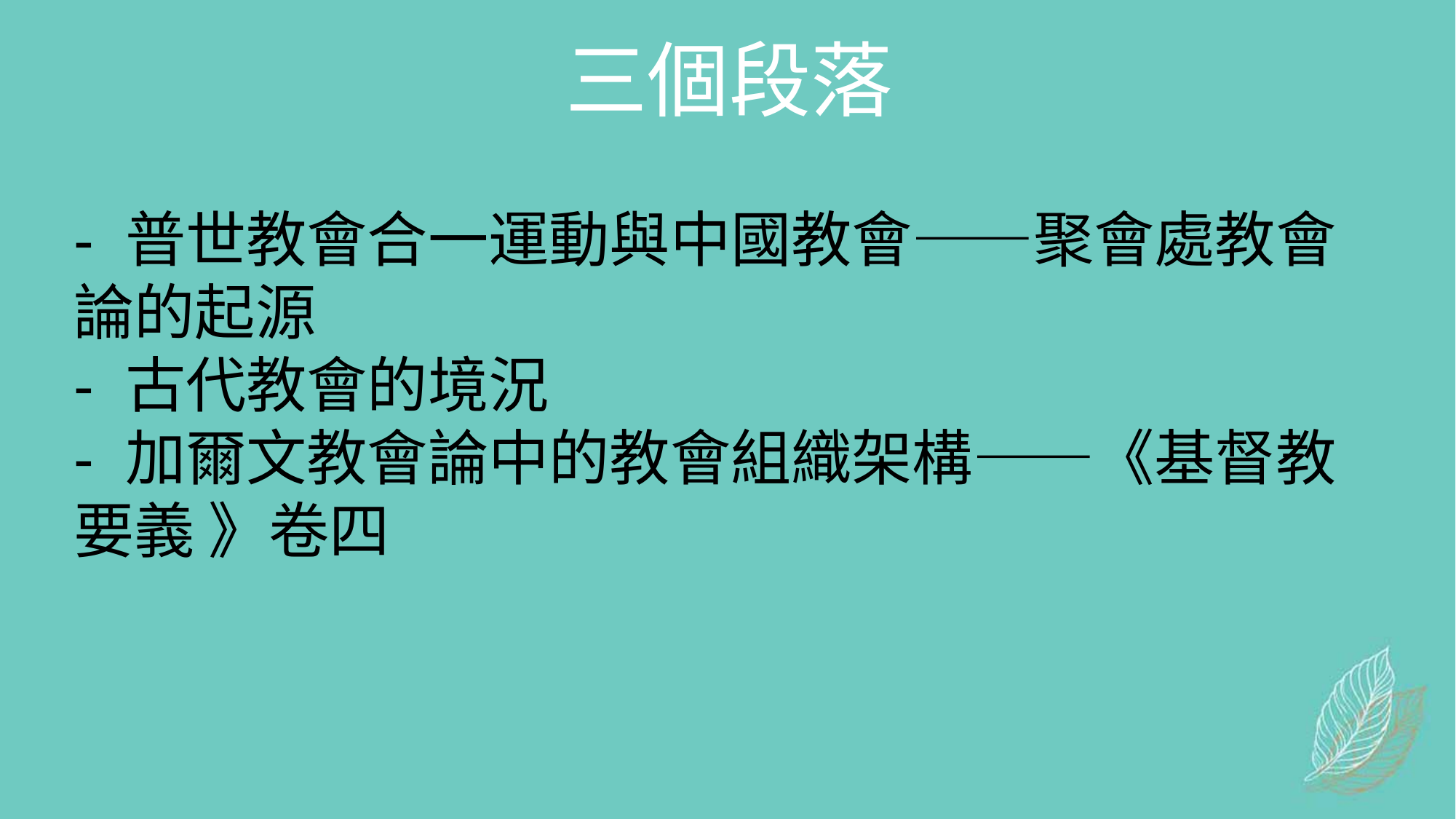

三個段落
- 普世教會合一運動與中國教會——聚會處教會論的起源
- 古代教會的境況
- 加爾文教會論中的教會組織架構——《基督教要義 》卷四